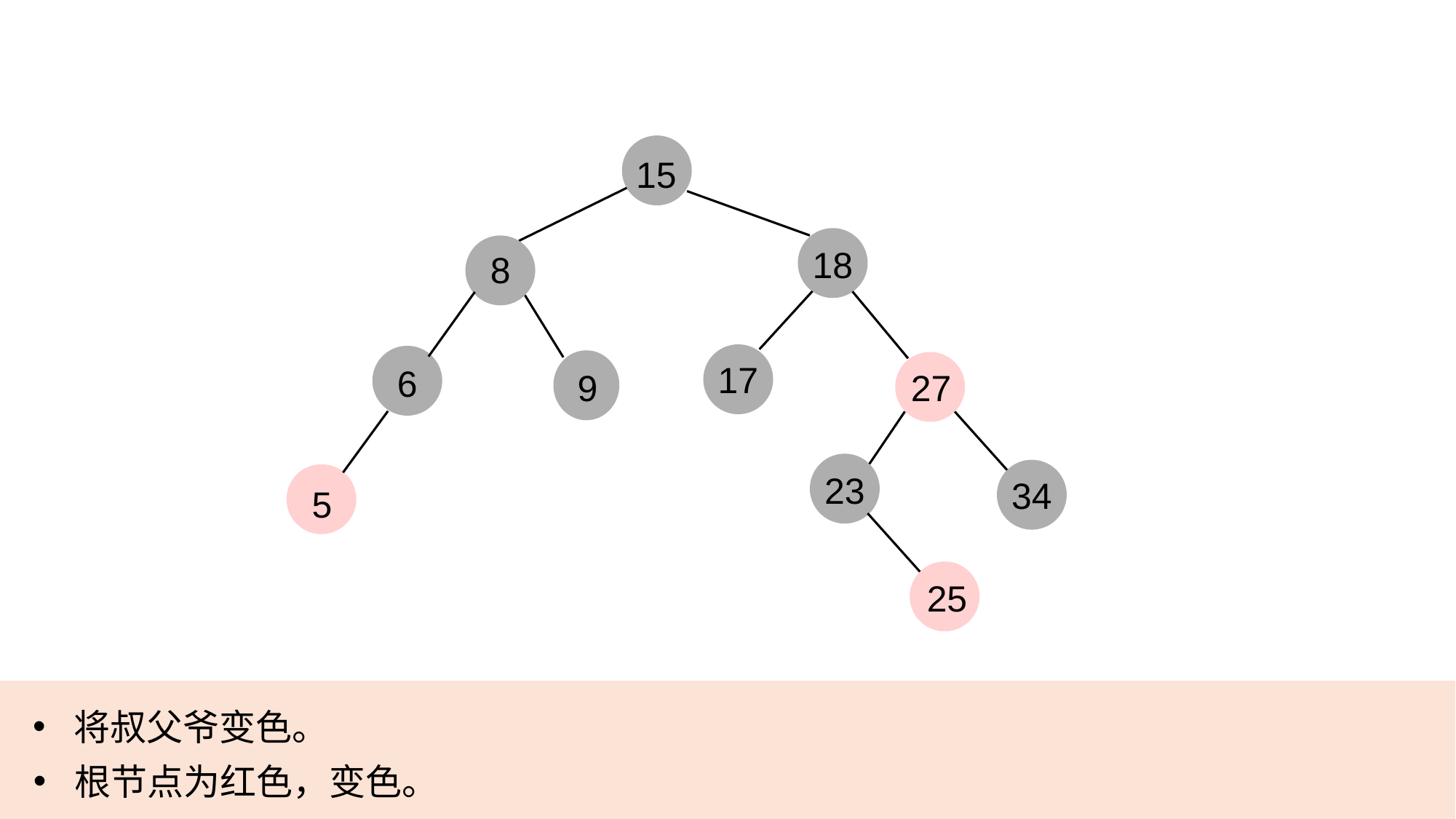

15

18
8

17

6
27
9

23

34
5

25

将叔父爷变色。
根节点为红色，变色。